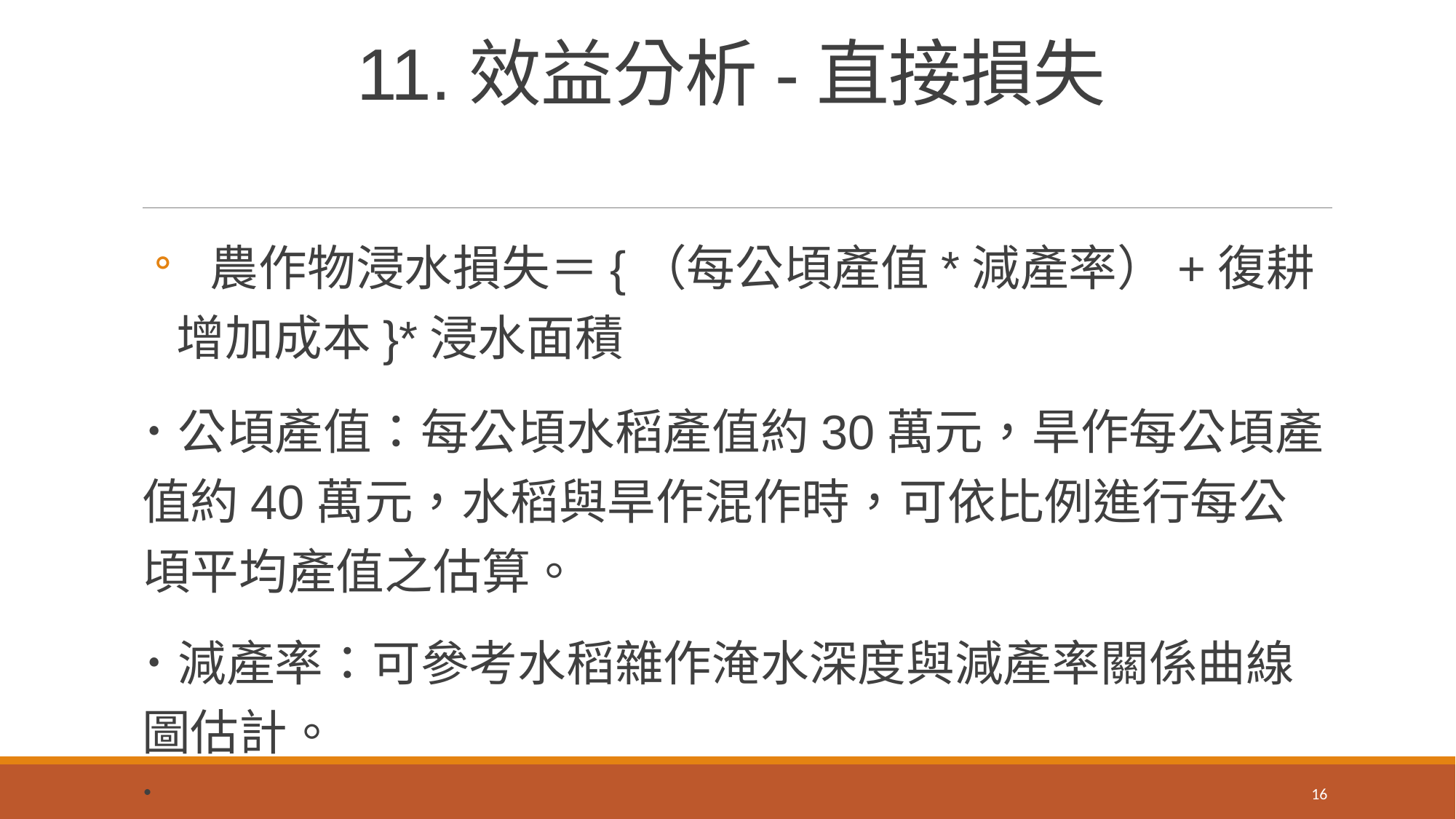

# 11.效益分析-直接損失
  農作物浸水損失＝{（每公頃產值*減產率）+復耕增加成本}*浸水面積
˙公頃產值：每公頃水稻產值約30萬元，旱作每公頃產值約40萬元，水稻與旱作混作時，可依比例進行每公頃平均產值之估算。
˙減產率：可參考水稻雜作淹水深度與減產率關係曲線圖估計。
˙
16